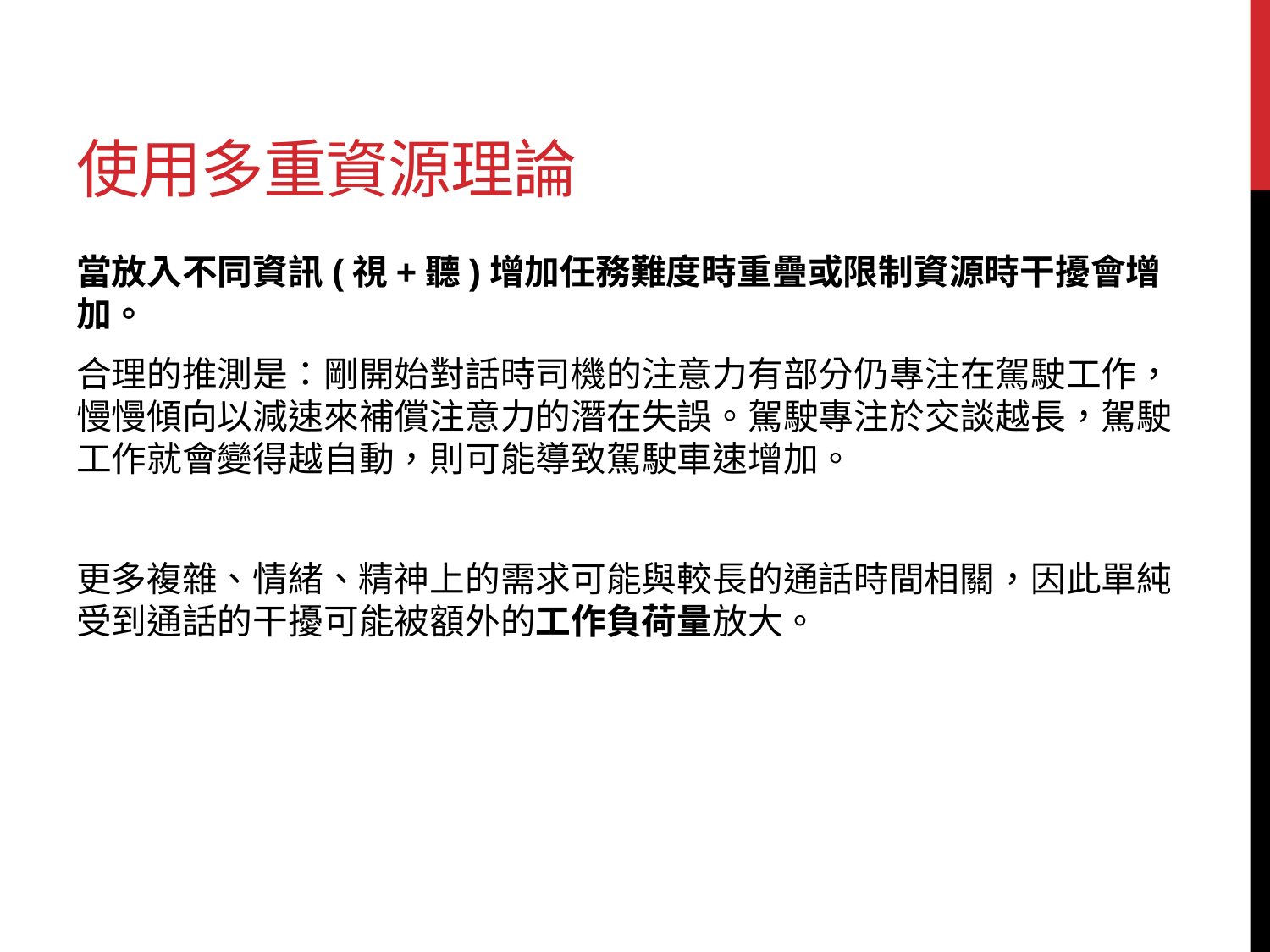

# 使用多重資源理論
當放入不同資訊(視+聽)增加任務難度時重疊或限制資源時干擾會增加。
合理的推測是：剛開始對話時司機的注意力有部分仍專注在駕駛工作，慢慢傾向以減速來補償注意力的潛在失誤。駕駛專注於交談越長，駕駛工作就會變得越自動，則可能導致駕駛車速增加。

更多複雜、情緒、精神上的需求可能與較長的通話時間相關，因此單純受到通話的干擾可能被額外的工作負荷量放大。